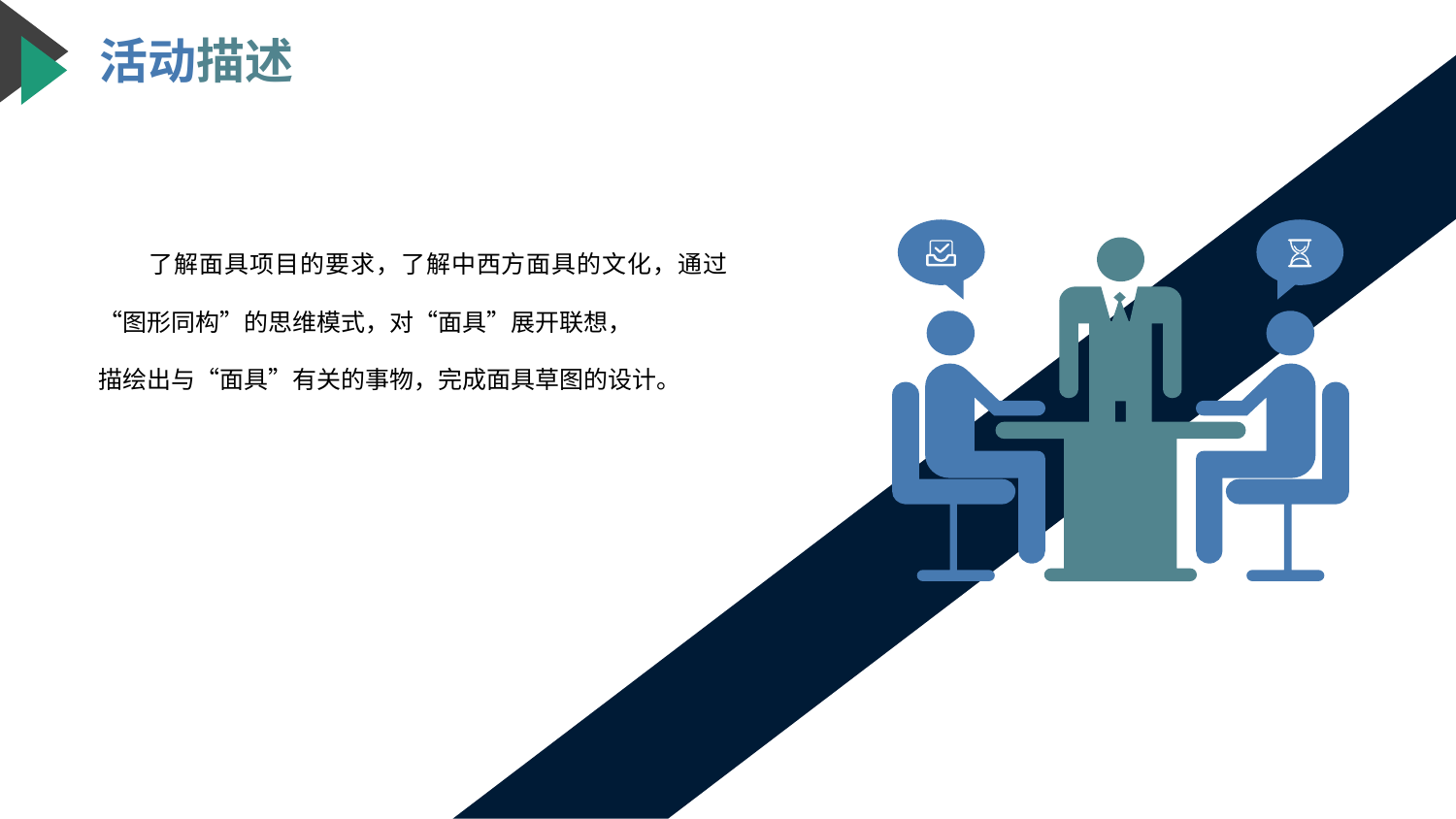

活动描述

       了解面具项目的要求，了解中西方面具的文化，通过“图形同构”的思维模式，对“面具”展开联想，
描绘出与“面具”有关的事物，完成面具草图的设计。